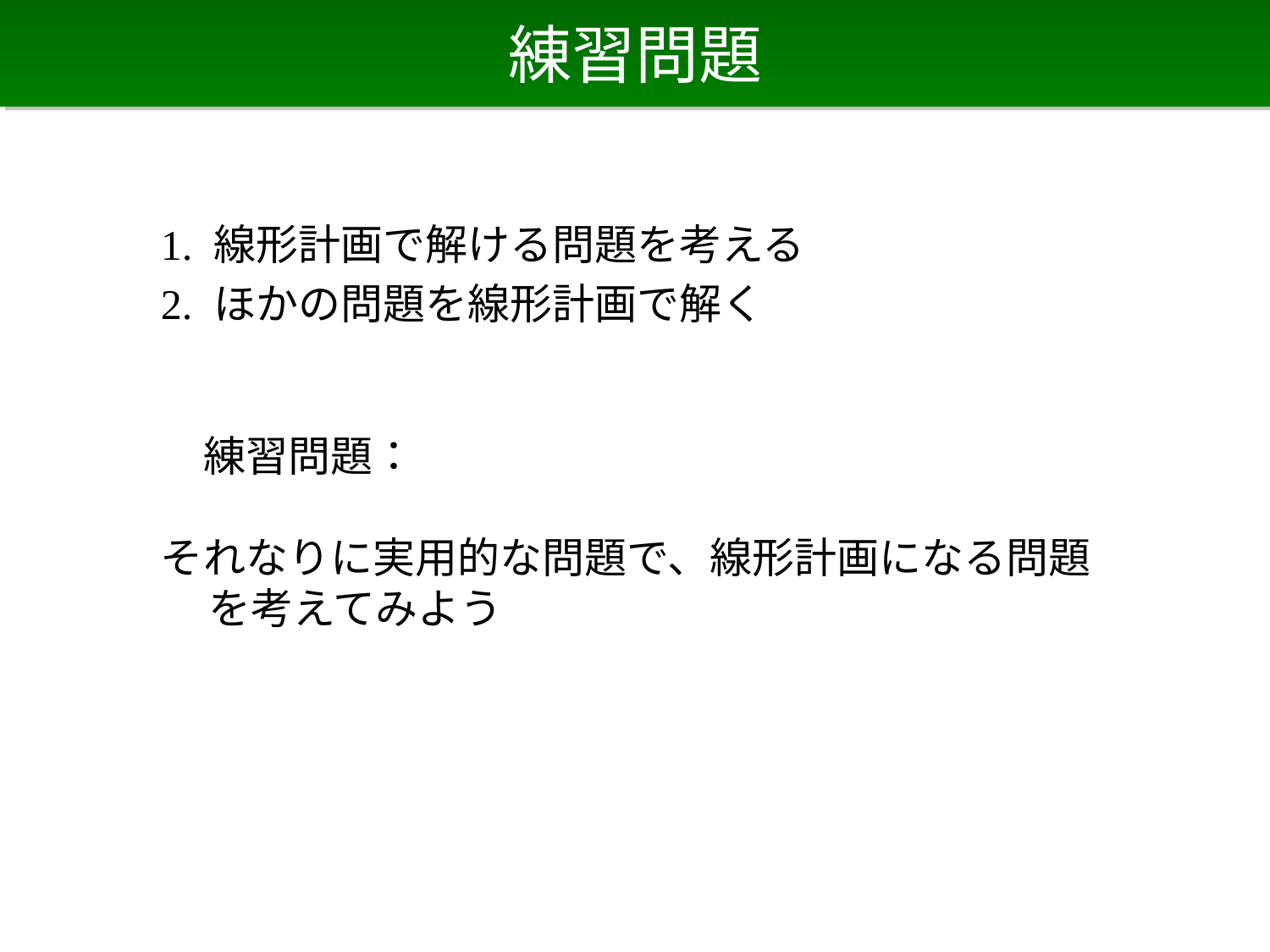

# 練習問題
1. 線形計画で解ける問題を考える
2. ほかの問題を線形計画で解く

　練習問題：

それなりに実用的な問題で、線形計画になる問題を考えてみよう